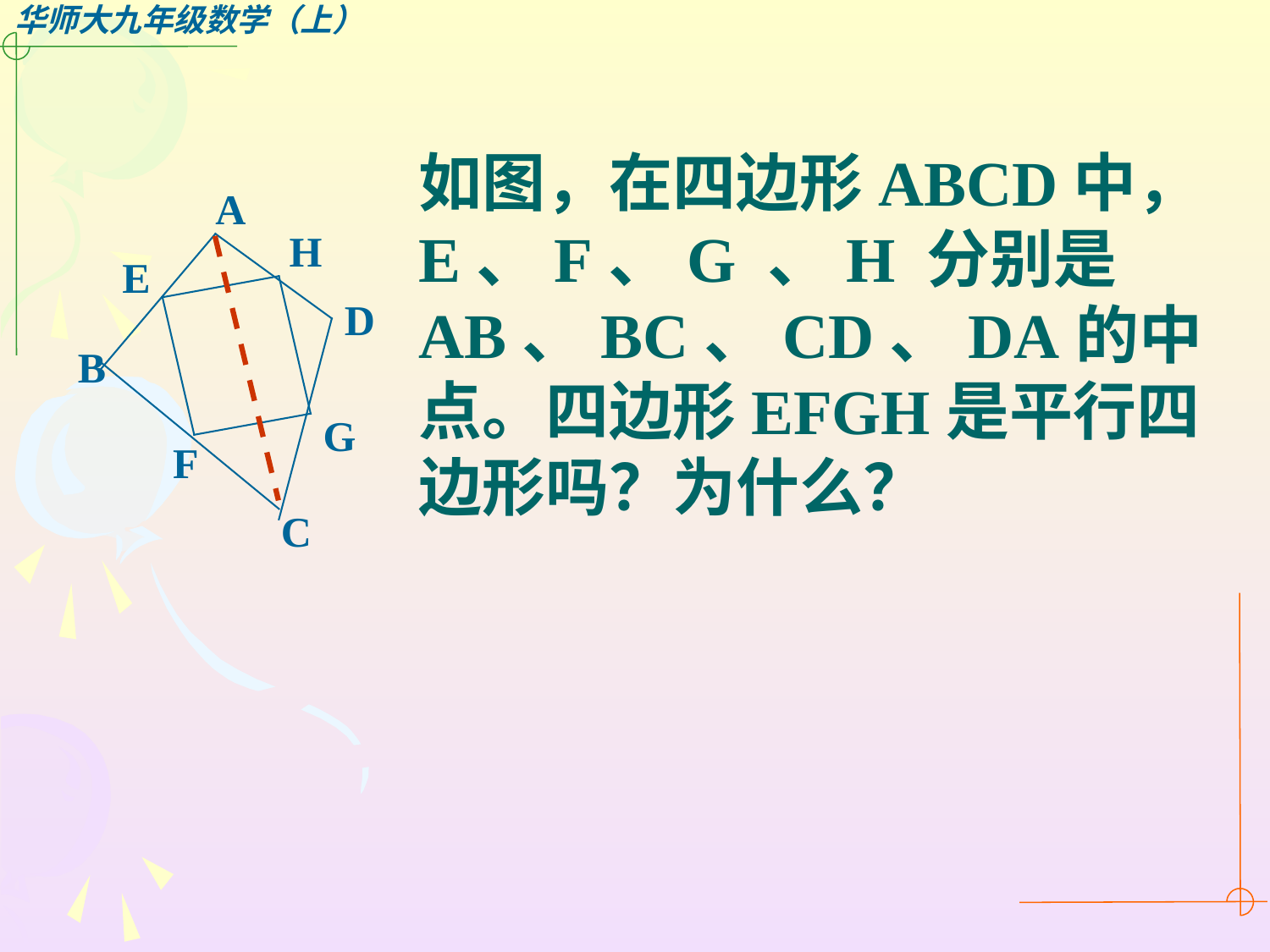

如图，在四边形ABCD中，E、F、G 、H 分别是AB、BC、CD、DA的中点。四边形EFGH是平行四边形吗？为什么？

A
H

E

D

B

G

F
C